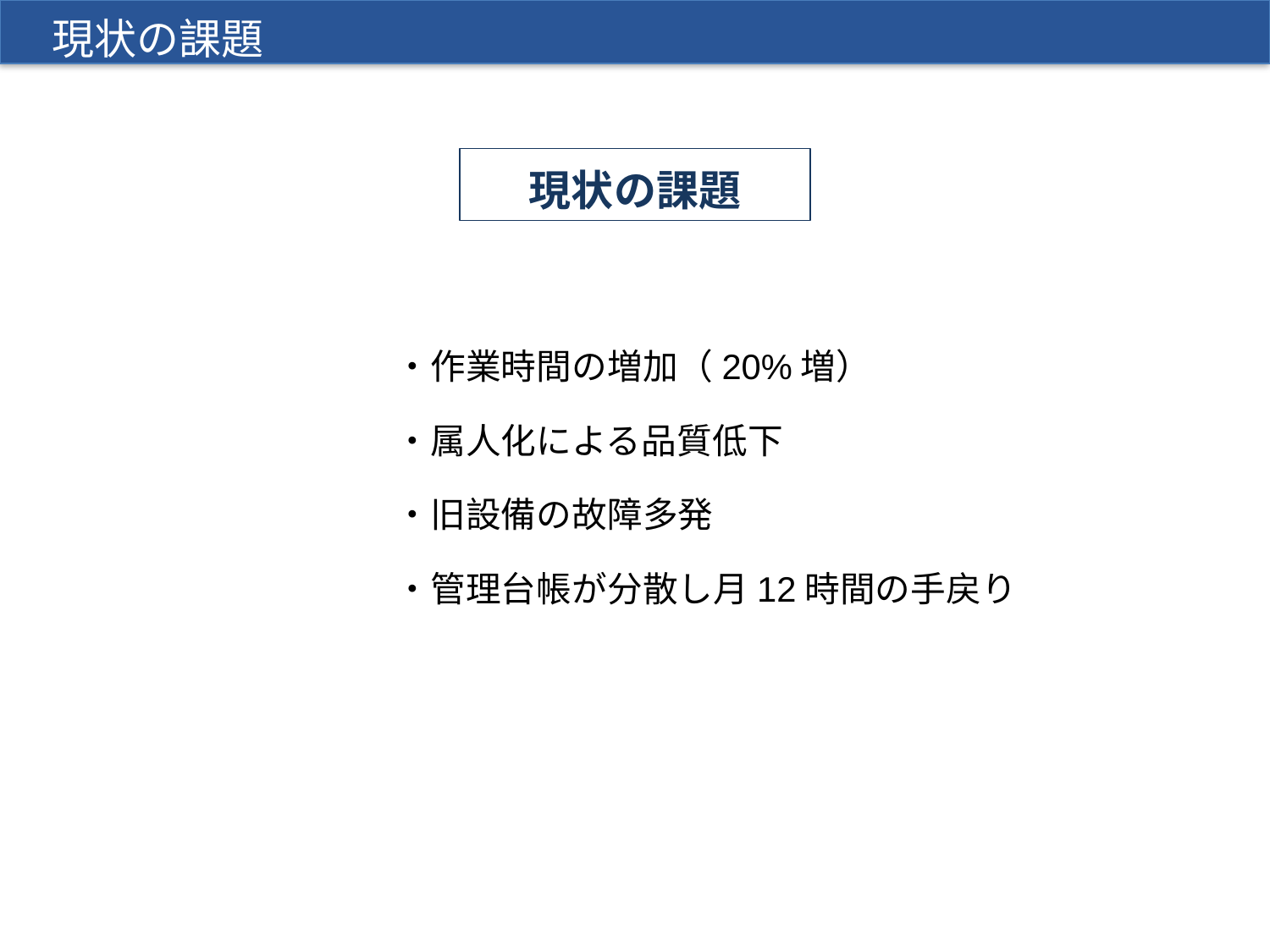

現状の課題
現状の課題
・作業時間の増加（20%増）
・属人化による品質低下
・旧設備の故障多発
・管理台帳が分散し月12時間の手戻り